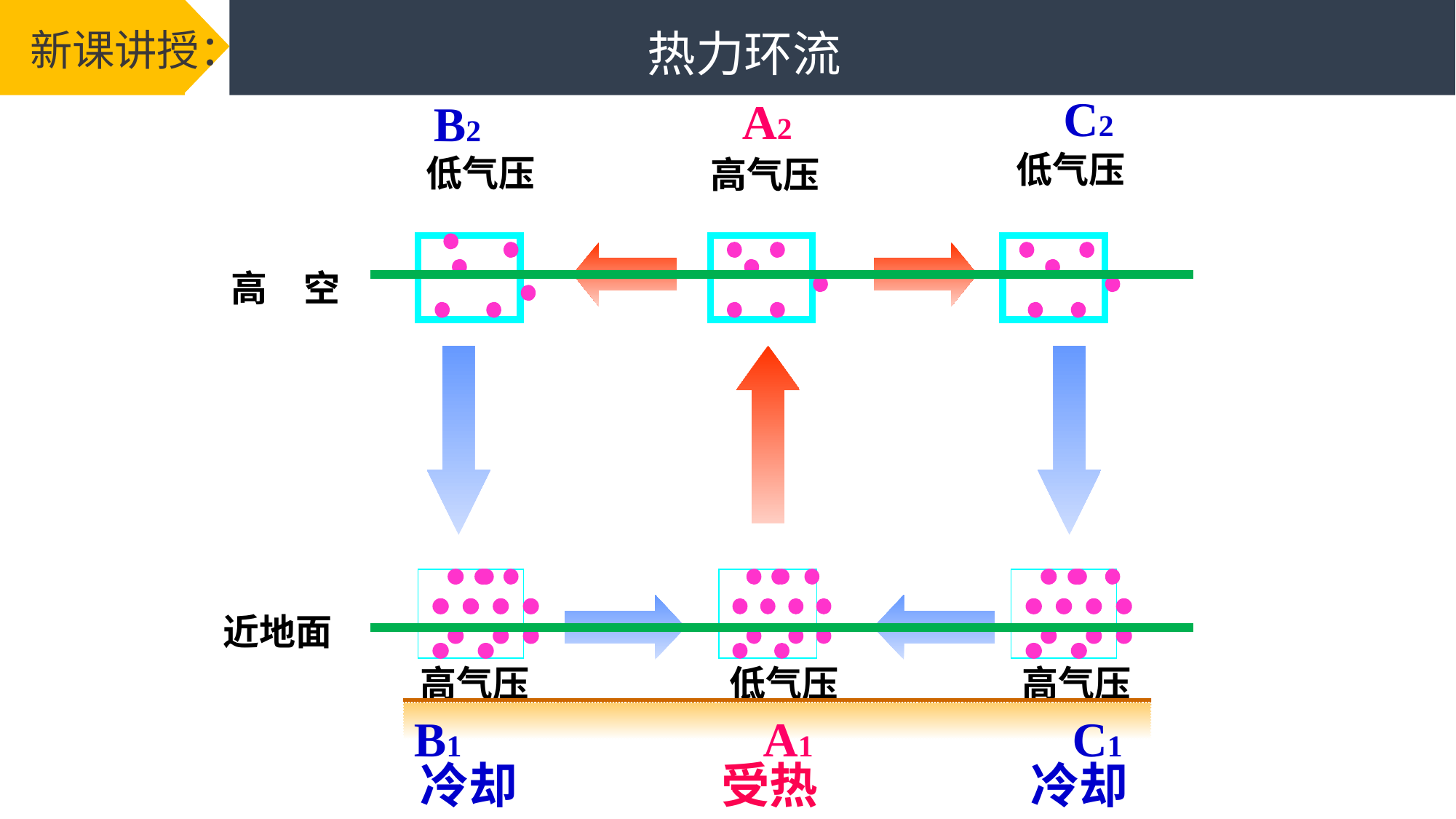

新课讲授：

热力环流
C2
A2
B2
低气压
低气压
高气压

高　空

近地面

高气压
低气压
高气压

B1
A1
C1
冷却
受热
冷却